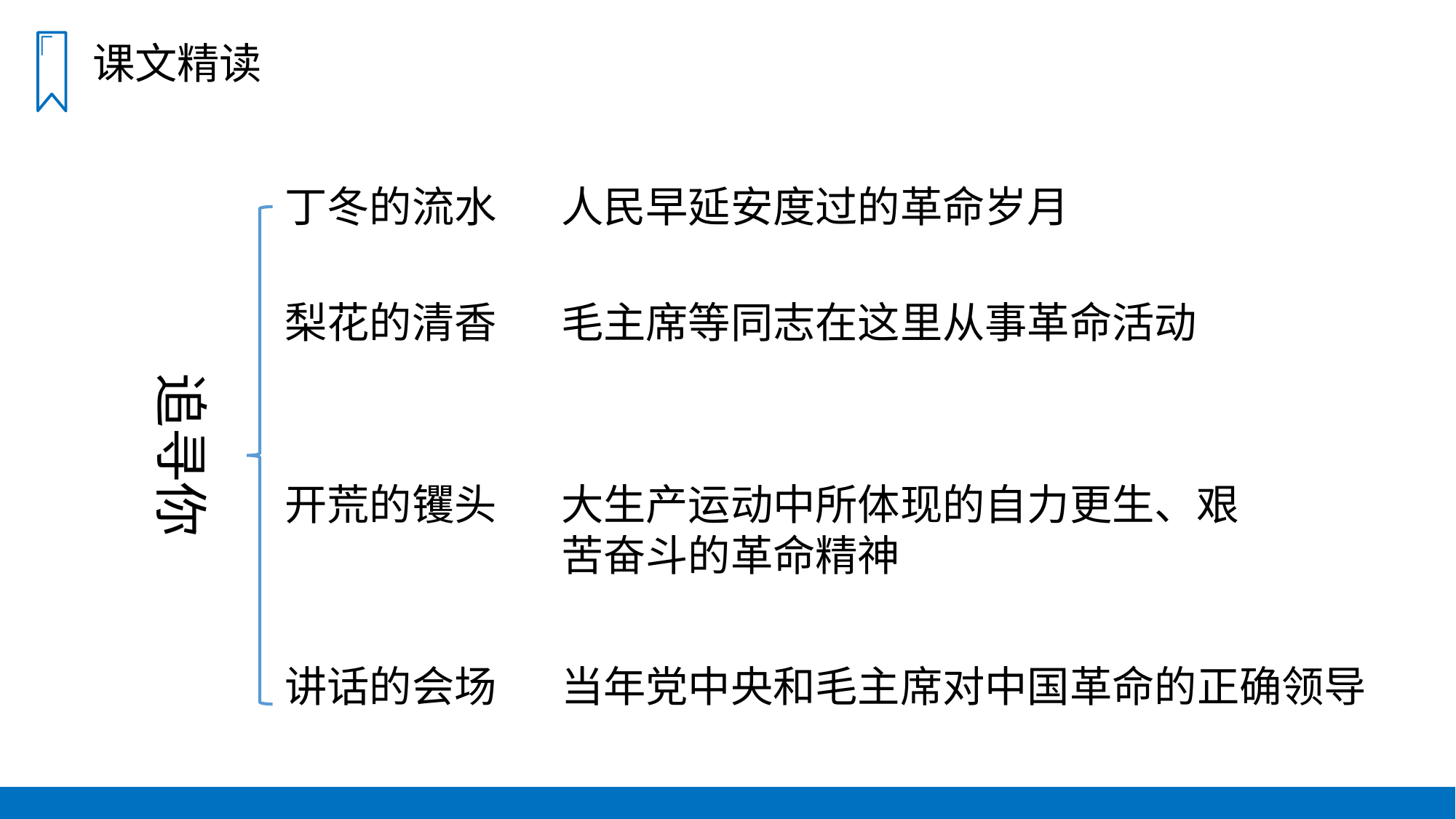

课文精读
丁冬的流水
人民早延安度过的革命岁月

梨花的清香
毛主席等同志在这里从事革命活动
追寻你
开荒的䦆头
大生产运动中所体现的自力更生、艰苦奋斗的革命精神
讲话的会场
当年党中央和毛主席对中国革命的正确领导